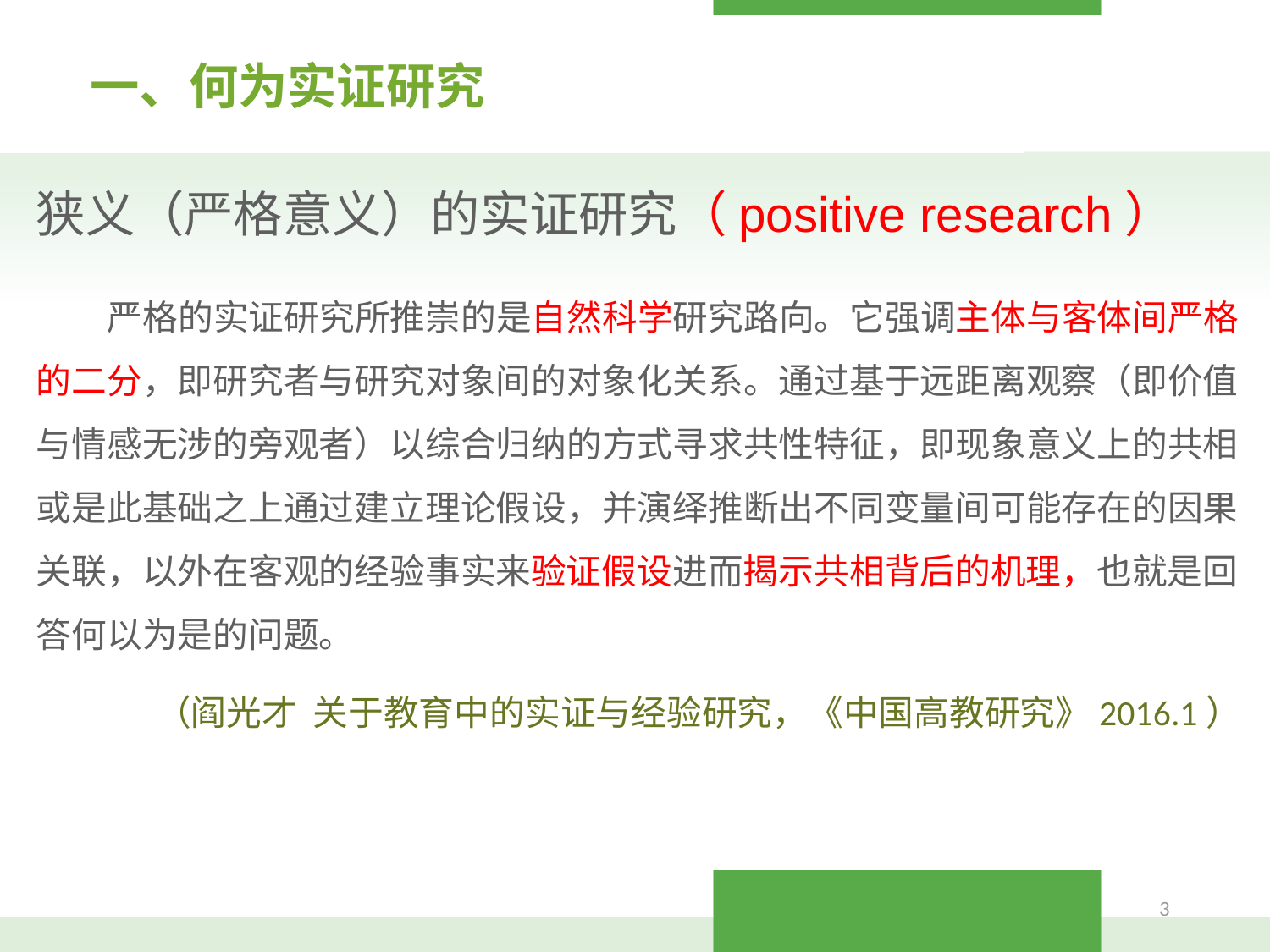

# 一、何为实证研究
狭义（严格意义）的实证研究（positive research）
        严格的实证研究所推崇的是自然科学研究路向。它强调主体与客体间严格的二分，即研究者与研究对象间的对象化关系。通过基于远距离观察（即价值与情感无涉的旁观者）以综合归纳的方式寻求共性特征，即现象意义上的共相或是此基础之上通过建立理论假设，并演绎推断出不同变量间可能存在的因果关联，以外在客观的经验事实来验证假设进而揭示共相背后的机理，也就是回答何以为是的问题。
（阎光才  关于教育中的实证与经验研究，《中国高教研究》2016.1）
3